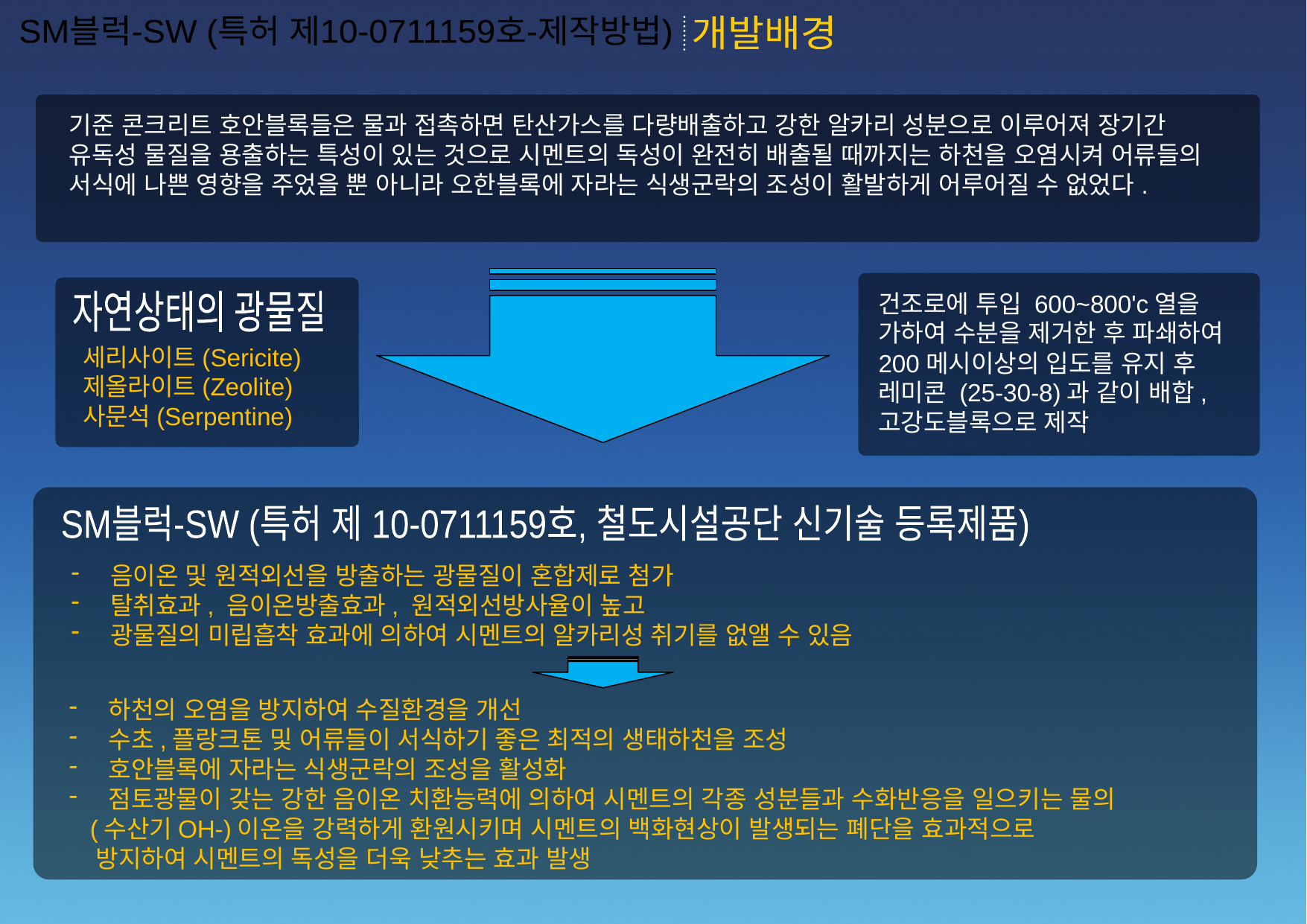

SM블럭-SW (특허 제10-0711159호-제작방법)

개발배경

기준 콘크리트 호안블록들은 물과 접촉하면 탄산가스를 다량배출하고 강한 알카리 성분으로 이루어져 장기간 유독성 물질을 용출하는 특성이 있는 것으로 시멘트의 독성이 완전히 배출될 때까지는 하천을 오염시켜 어류들의 서식에 나쁜 영향을 주었을 뿐 아니라 오한블록에 자라는 식생군락의 조성이 활발하게 어루어질 수 없었다.

건조로에 투입 600~800'c열을 가하여 수분을 제거한 후 파쇄하여 200메시이상의 입도를 유지 후 레미콘 (25-30-8)과 같이 배합, 고강도블록으로 제작
자연상태의 광물질
세리사이트(Sericite)
제올라이트(Zeolite)
사문석(Serpentine)

SM블럭-SW (특허 제 10-0711159호, 철도시설공단 신기술 등록제품)
 음이온 및 원적외선을 방출하는 광물질이 혼합제로 첨가
 탈취효과, 음이온방출효과, 원적외선방사율이 높고
 광물질의 미립흡착 효과에 의하여 시멘트의 알카리성 취기를 없앨 수 있음

 하천의 오염을 방지하여 수질환경을 개선
 수초,플랑크톤 및 어류들이 서식하기 좋은 최적의 생태하천을 조성
 호안블록에 자라는 식생군락의 조성을 활성화
 점토광물이 갖는 강한 음이온 치환능력에 의하여 시멘트의 각종 성분들과 수화반응을 일으키는 물의
   (수산기OH-)이온을 강력하게 환원시키며 시멘트의 백화현상이 발생되는 폐단을 효과적으로
   방지하여 시멘트의 독성을 더욱 낮추는 효과 발생